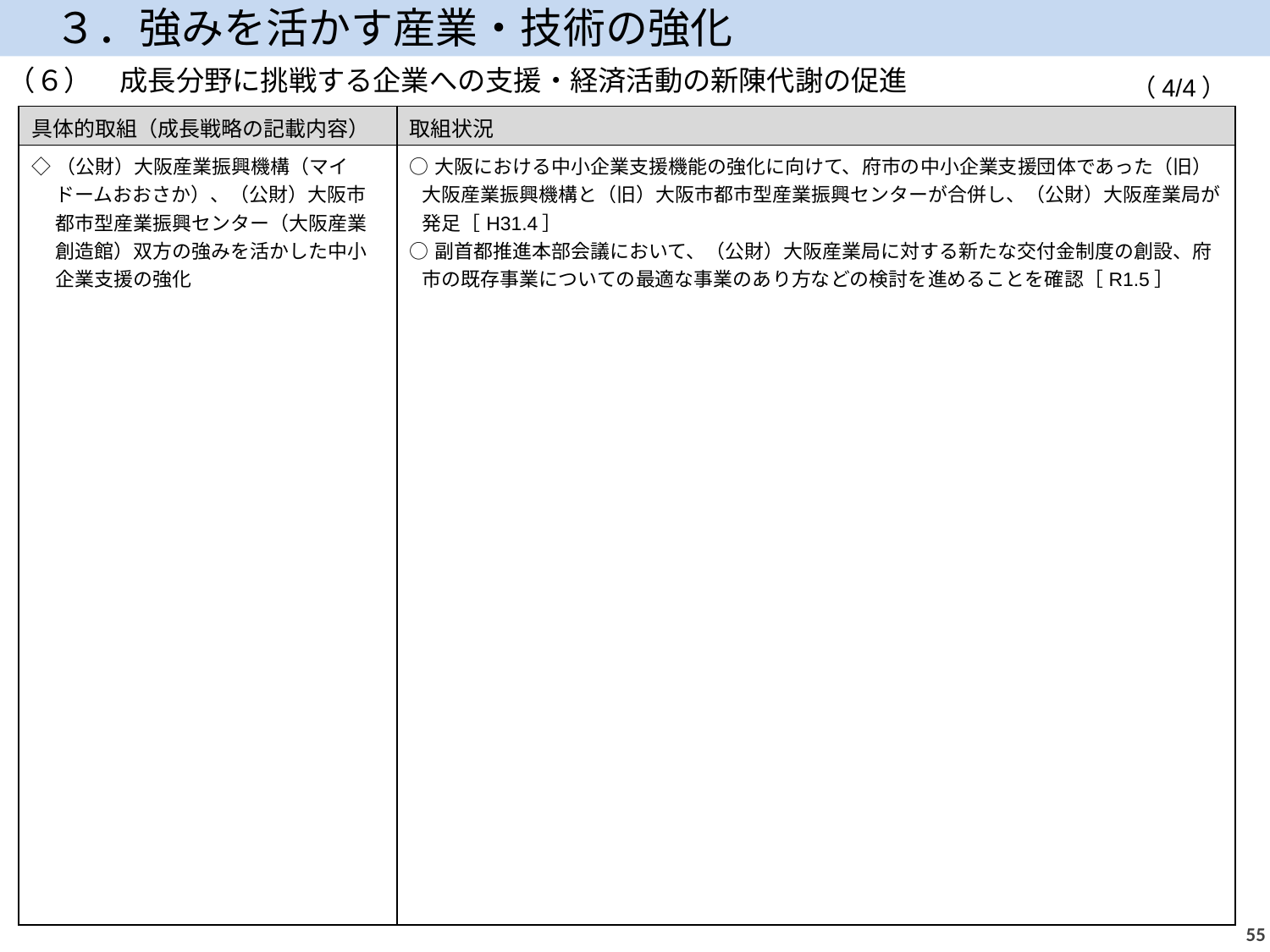

３．強みを活かす産業・技術の強化
（６）　成長分野に挑戦する企業への支援・経済活動の新陳代謝の促進
（4/4）
| 具体的取組（成長戦略の記載内容） | 取組状況 |
| --- | --- |
| ◇（公財）大阪産業振興機構（マイドームおおさか）、（公財）大阪市都市型産業振興センター（大阪産業創造館）双方の強みを活かした中小企業支援の強化 | ○大阪における中小企業支援機能の強化に向けて、府市の中小企業支援団体であった（旧）大阪産業振興機構と（旧）大阪市都市型産業振興センターが合併し、（公財）大阪産業局が発足［H31.4］ ○副首都推進本部会議において、（公財）大阪産業局に対する新たな交付金制度の創設、府市の既存事業についての最適な事業のあり方などの検討を進めることを確認［R1.5］ |
55